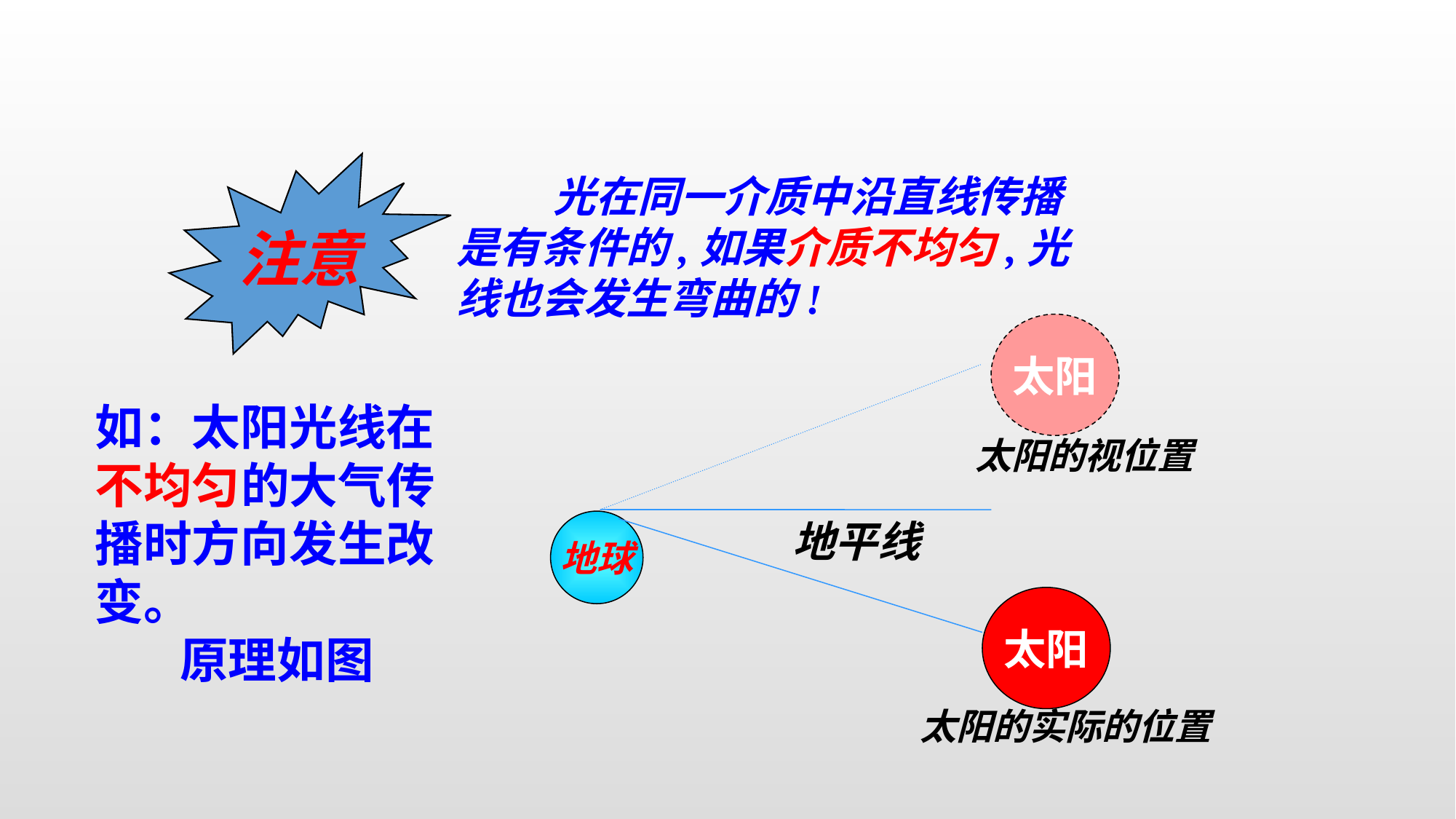

注意
         光在同一介质中沿直线传播是有条件的,如果介质不均匀,光线也会发生弯曲的!
太阳

如：太阳光线在不均匀的大气传播时方向发生改变。
 原理如图
太阳的视位置

地平线
地球

太阳

太阳的实际的位置